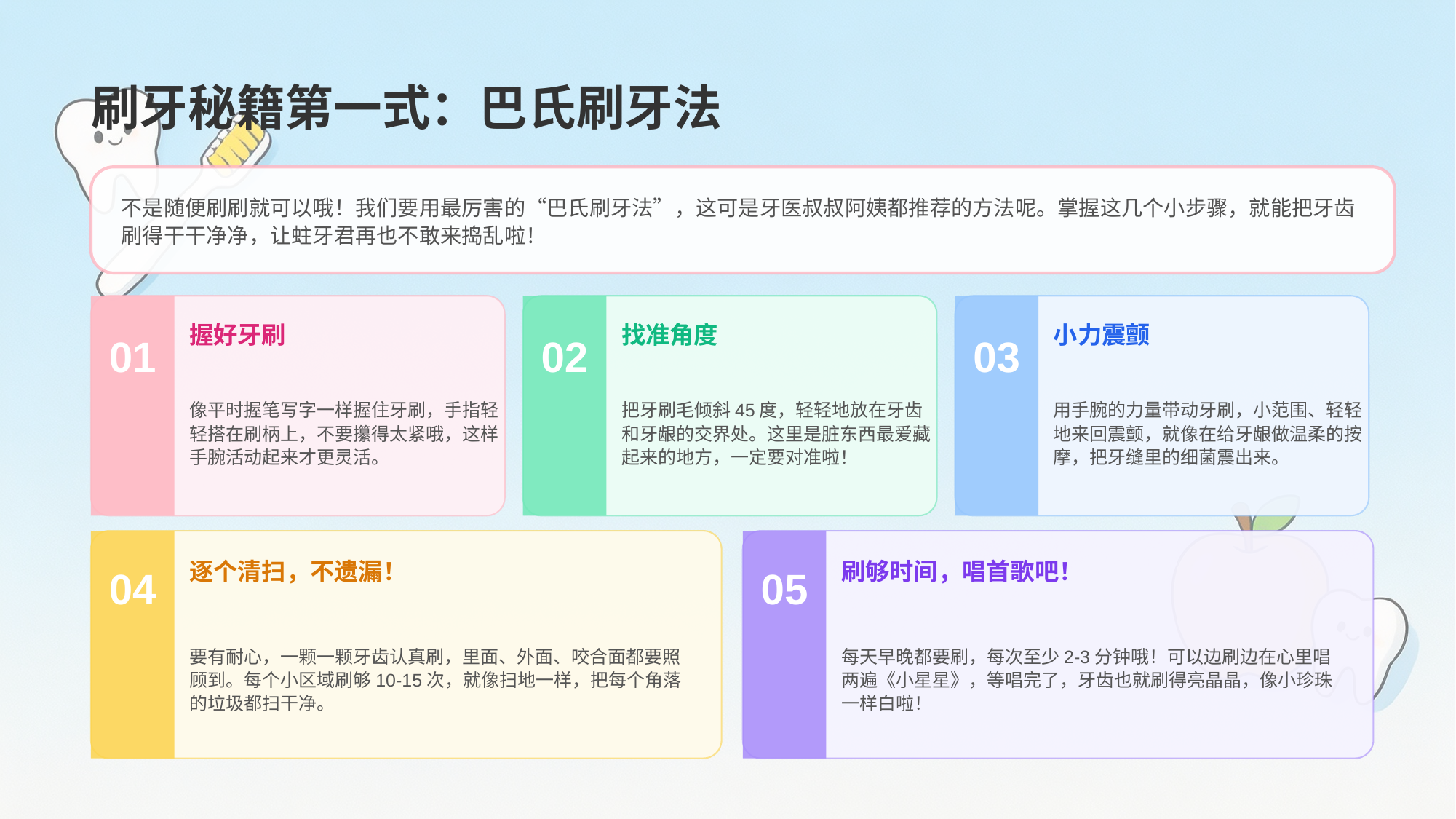

刷牙秘籍第一式：巴氏刷牙法

不是随便刷刷就可以哦！我们要用最厉害的“巴氏刷牙法”，这可是牙医叔叔阿姨都推荐的方法呢。掌握这几个小步骤，就能把牙齿刷得干干净净，让蛀牙君再也不敢来捣乱啦！

握好牙刷
找准角度
小力震颤
01
02
03
像平时握笔写字一样握住牙刷，手指轻轻搭在刷柄上，不要攥得太紧哦，这样手腕活动起来才更灵活。
把牙刷毛倾斜45度，轻轻地放在牙齿和牙龈的交界处。这里是脏东西最爱藏起来的地方，一定要对准啦！
用手腕的力量带动牙刷，小范围、轻轻地来回震颤，就像在给牙龈做温柔的按摩，把牙缝里的细菌震出来。

04
逐个清扫，不遗漏！
05
刷够时间，唱首歌吧！
要有耐心，一颗一颗牙齿认真刷，里面、外面、咬合面都要照顾到。每个小区域刷够10-15次，就像扫地一样，把每个角落的垃圾都扫干净。
每天早晚都要刷，每次至少2-3分钟哦！可以边刷边在心里唱两遍《小星星》，等唱完了，牙齿也就刷得亮晶晶，像小珍珠一样白啦！